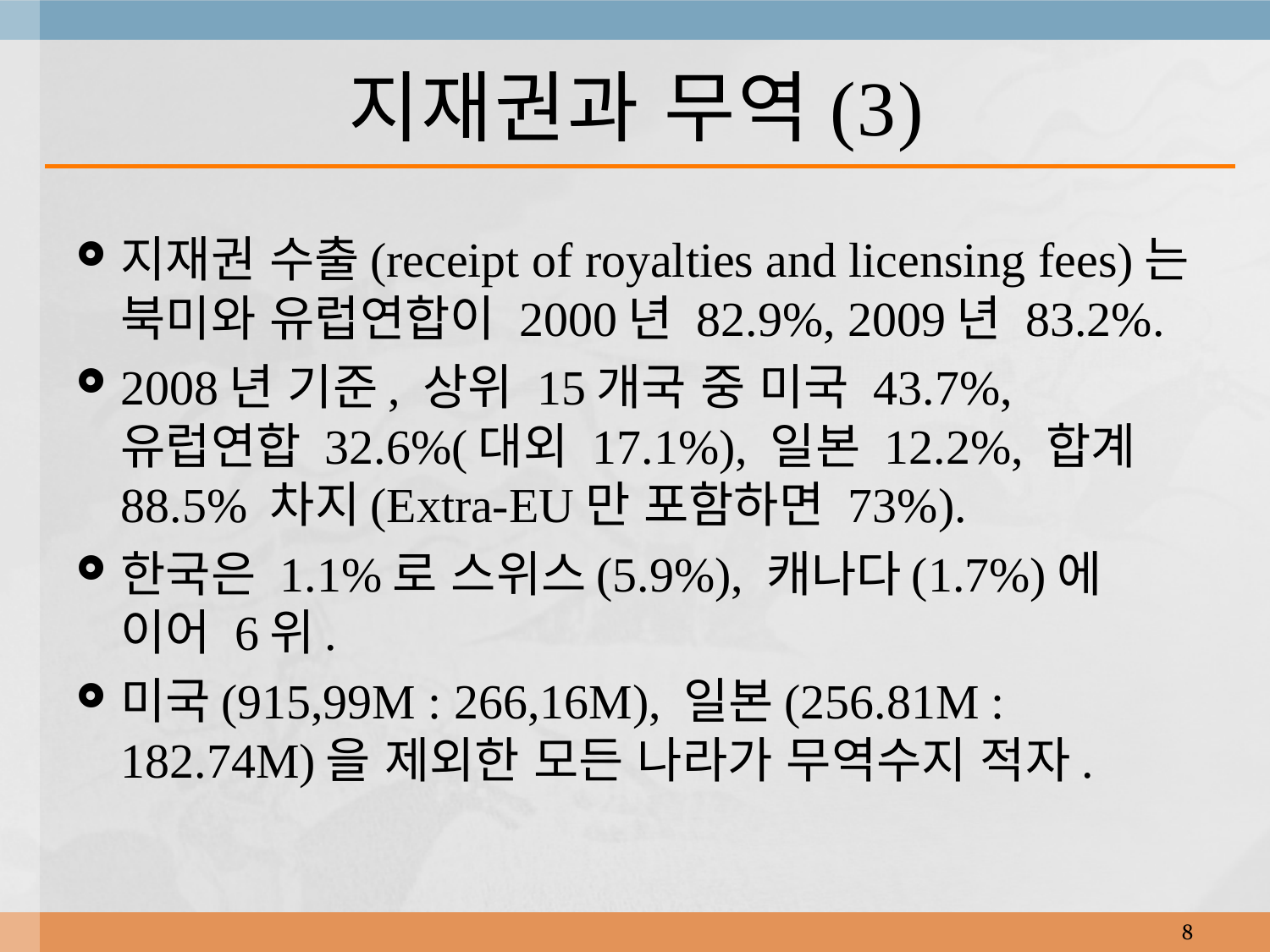

# 지재권과 무역(3)
지재권 수출(receipt of royalties and licensing fees)는 북미와 유럽연합이 2000년 82.9%, 2009년 83.2%.
2008년 기준, 상위 15개국 중 미국 43.7%, 유럽연합 32.6%(대외 17.1%), 일본 12.2%, 합계 88.5% 차지(Extra-EU만 포함하면 73%).
한국은 1.1%로 스위스(5.9%), 캐나다(1.7%)에 이어 6위.
미국(915,99M : 266,16M), 일본(256.81M : 182.74M)을 제외한 모든 나라가 무역수지 적자.
8